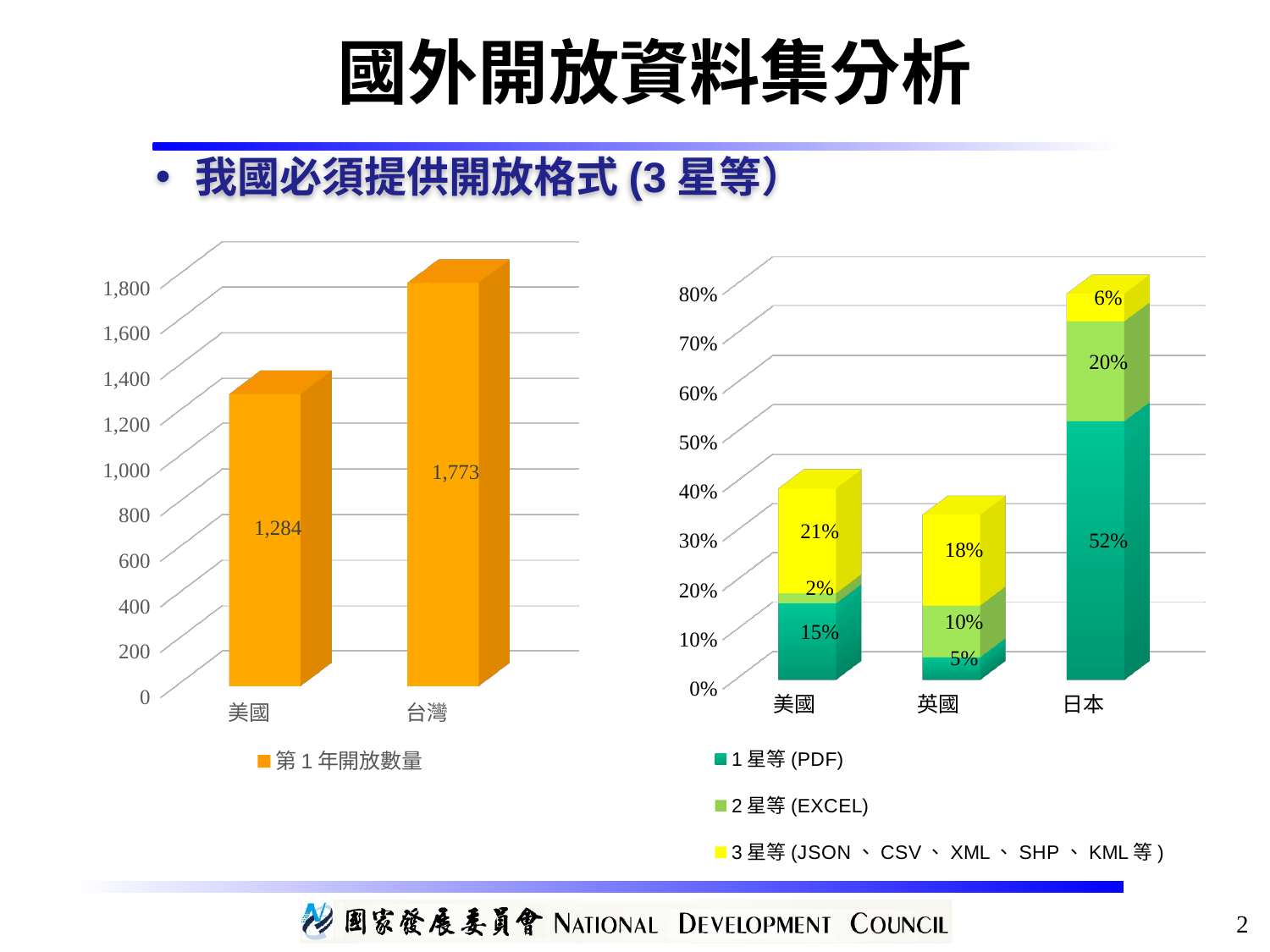

國外開放資料集分析
我國必須提供開放格式(3星等）

[unsupported chart]

[unsupported chart]

2